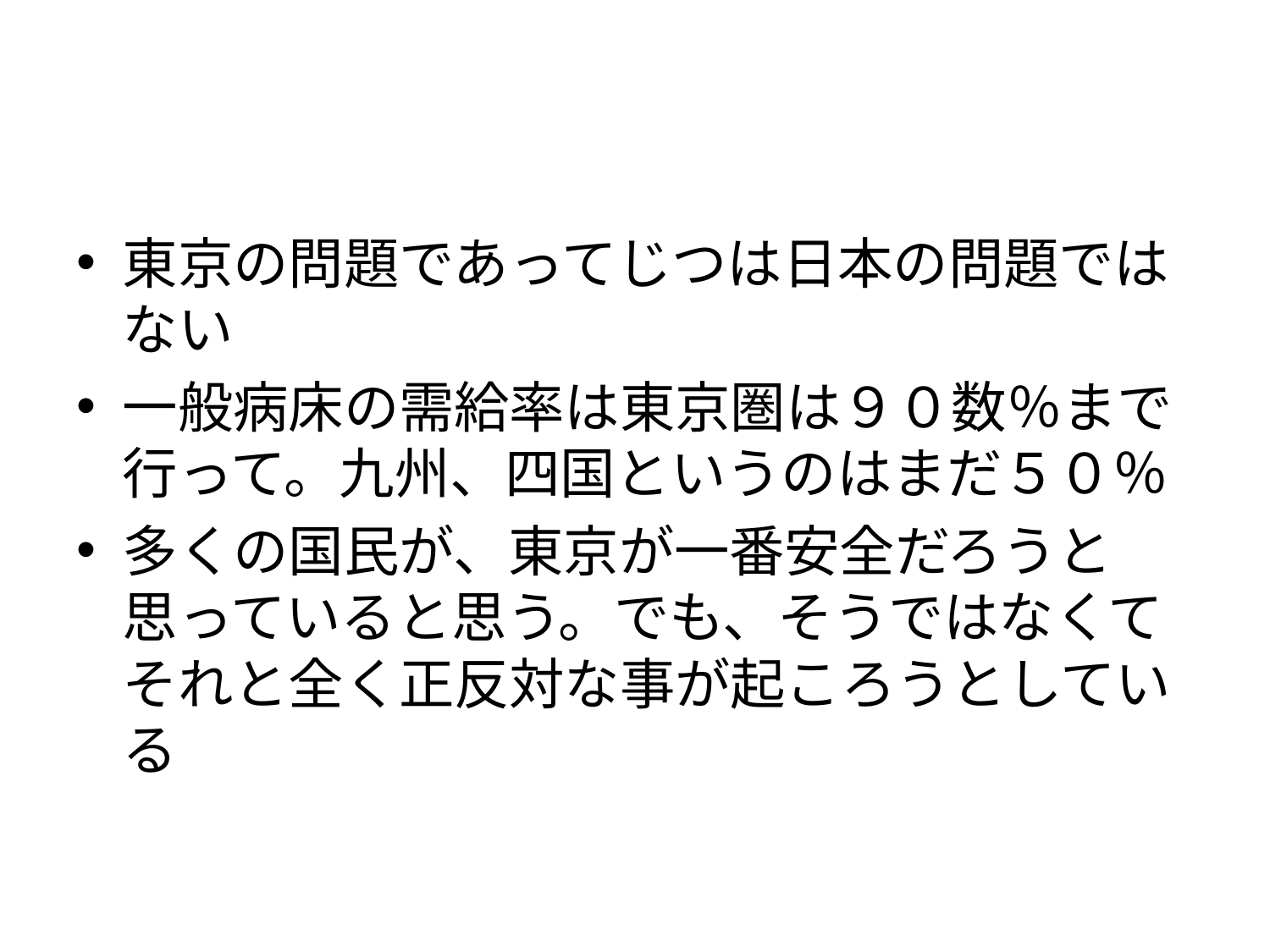

#
東京の問題であってじつは日本の問題ではない
一般病床の需給率は東京圏は９０数％まで行って。九州、四国というのはまだ５０％
多くの国民が、東京が一番安全だろうと思っていると思う。でも、そうではなくてそれと全く正反対な事が起ころうとしている